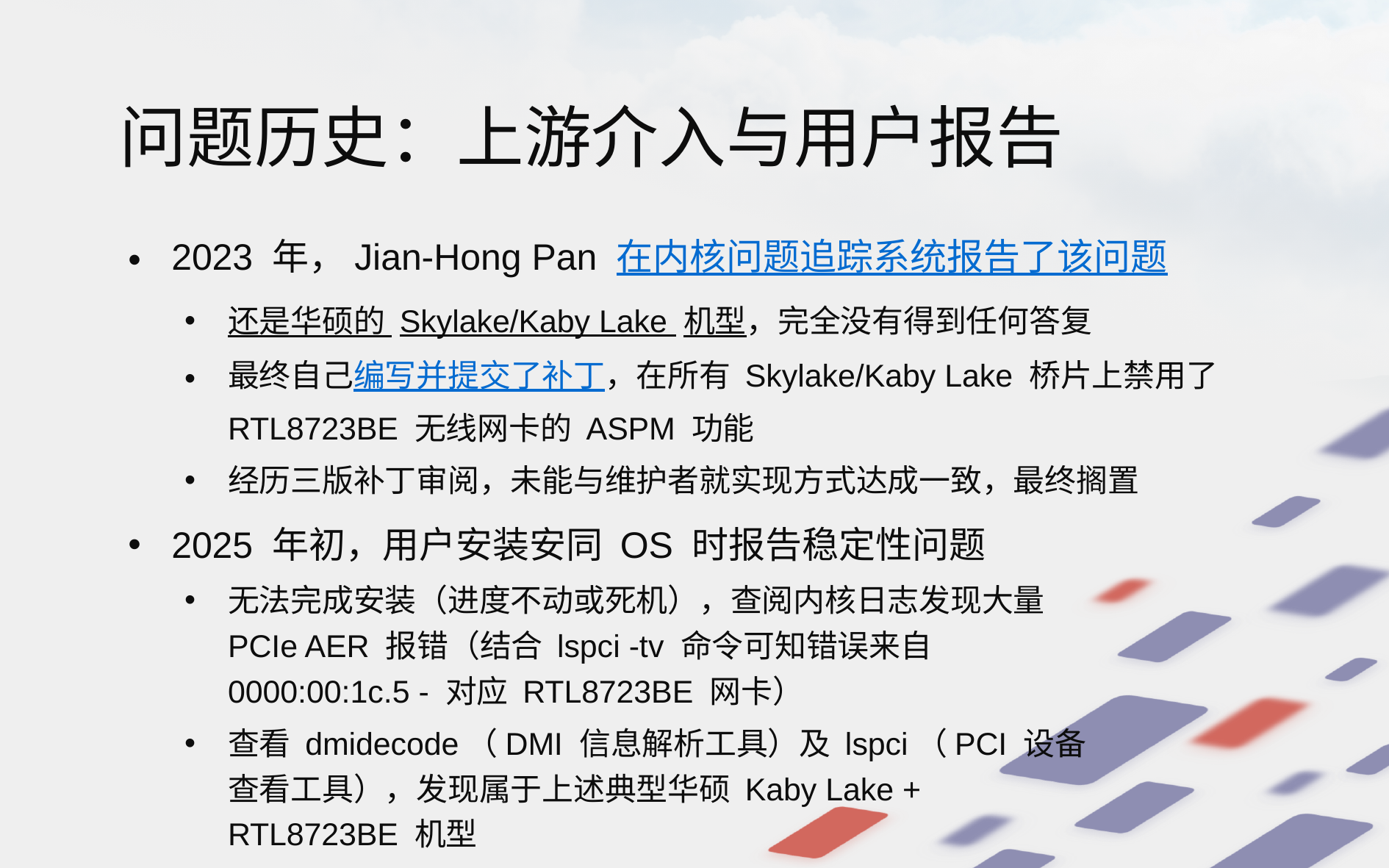

# 问题历史：上游介入与用户报告
2023 年，Jian-Hong Pan 在内核问题追踪系统报告了该问题
还是华硕的 Skylake/Kaby Lake 机型，完全没有得到任何答复
最终自己编写并提交了补丁，在所有 Skylake/Kaby Lake 桥片上禁用了 RTL8723BE 无线网卡的 ASPM 功能
经历三版补丁审阅，未能与维护者就实现方式达成一致，最终搁置
2025 年初，用户安装安同 OS 时报告稳定性问题
无法完成安装（进度不动或死机），查阅内核日志发现大量
PCIe AER 报错（结合 lspci -tv 命令可知错误来自
0000:00:1c.5 - 对应 RTL8723BE 网卡）
查看 dmidecode（DMI 信息解析工具）及 lspci（PCI 设备
查看工具），发现属于上述典型华硕 Kaby Lake +
RTL8723BE 机型